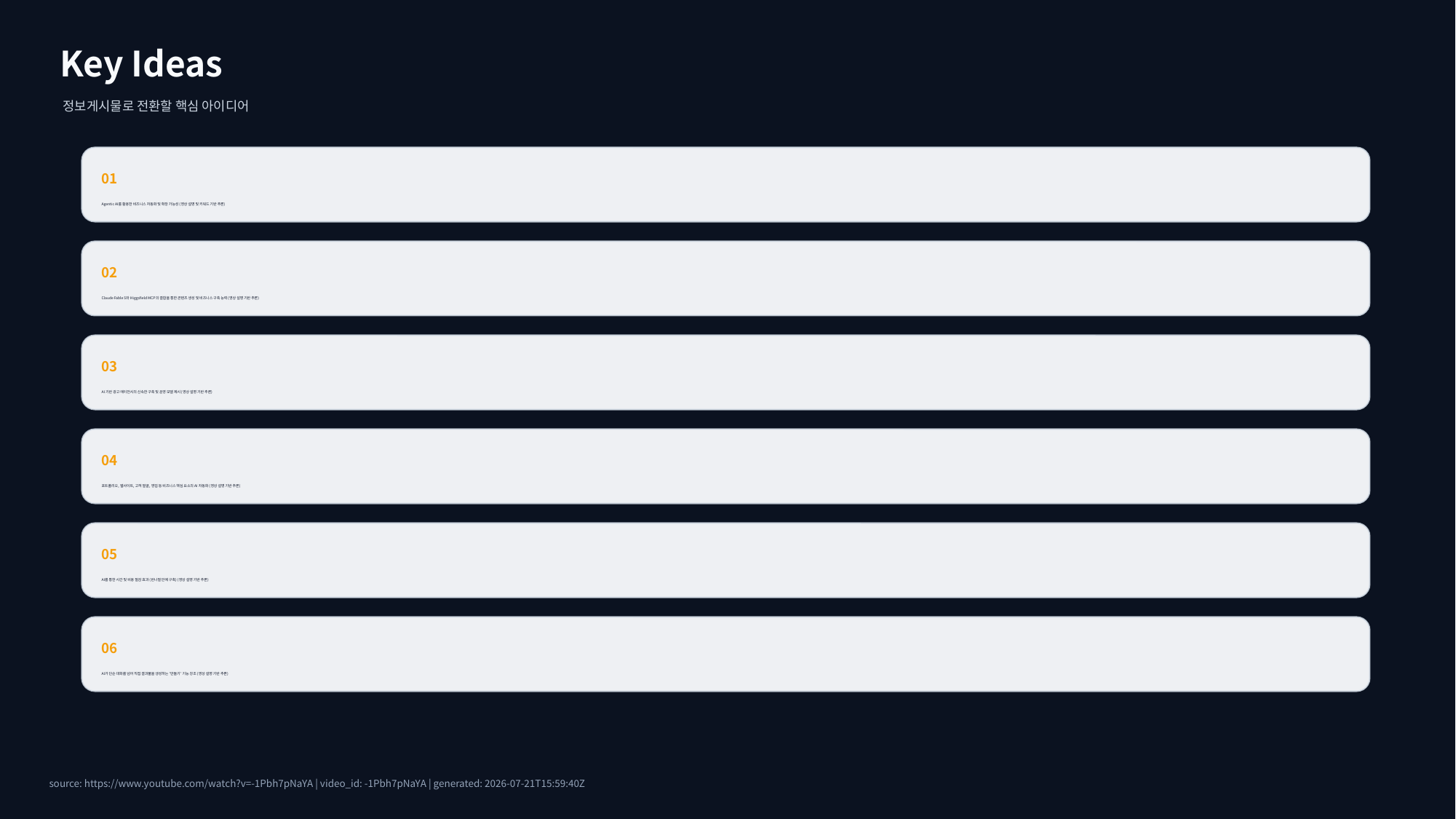

Key Ideas
정보게시물로 전환할 핵심 아이디어

01
Agentic AI를 활용한 비즈니스 자동화 및 확장 가능성 (영상 설명 및 키워드 기반 추론)

02
Claude Fable 5와 Higgsfield MCP의 결합을 통한 콘텐츠 생성 및 비즈니스 구축 능력 (영상 설명 기반 추론)

03
AI 기반 광고 에이전시의 신속한 구축 및 운영 모델 제시 (영상 설명 기반 추론)

04
포트폴리오, 웹사이트, 고객 발굴, 영업 등 비즈니스 핵심 요소의 AI 자동화 (영상 설명 기반 추론)

05
AI를 통한 시간 및 비용 절감 효과 (반나절 만에 구축) (영상 설명 기반 추론)

06
AI가 단순 대화를 넘어 직접 결과물을 생성하는 '만들기' 기능 강조 (영상 설명 기반 추론)
source: https://www.youtube.com/watch?v=-1Pbh7pNaYA | video_id: -1Pbh7pNaYA | generated: 2026-07-21T15:59:40Z